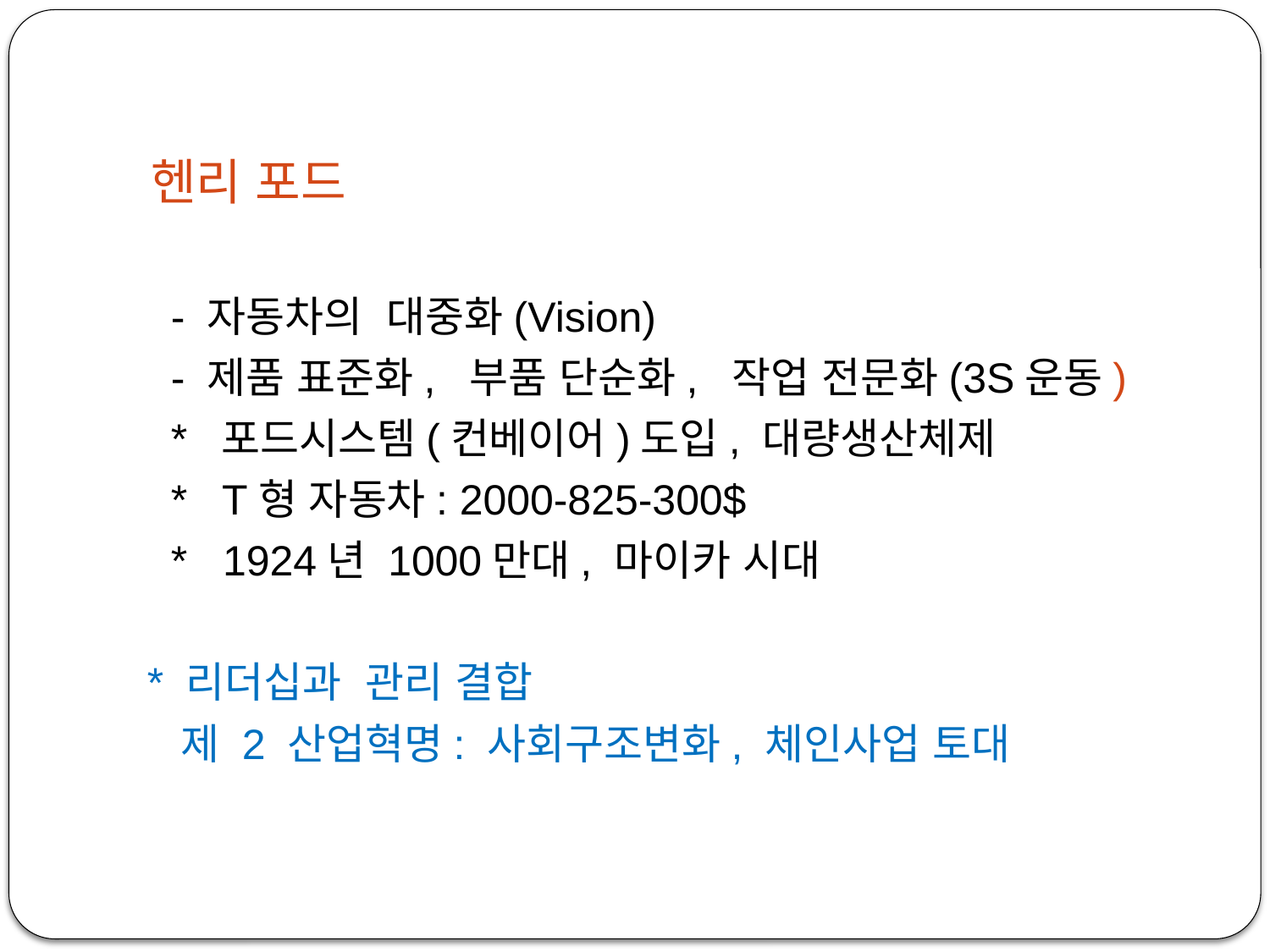

헨리 포드

     - 자동차의  대중화(Vision)
     - 제품 표준화,  부품 단순화,  작업 전문화(3S운동)
     *  포드시스템(컨베이어)도입, 대량생산체제
     *   T형 자동차: 2000-825-300$
     *   1924년 1000만대, 마이카 시대

   * 리더십과  관리 결합
     제 2 산업혁명: 사회구조변화, 체인사업 토대